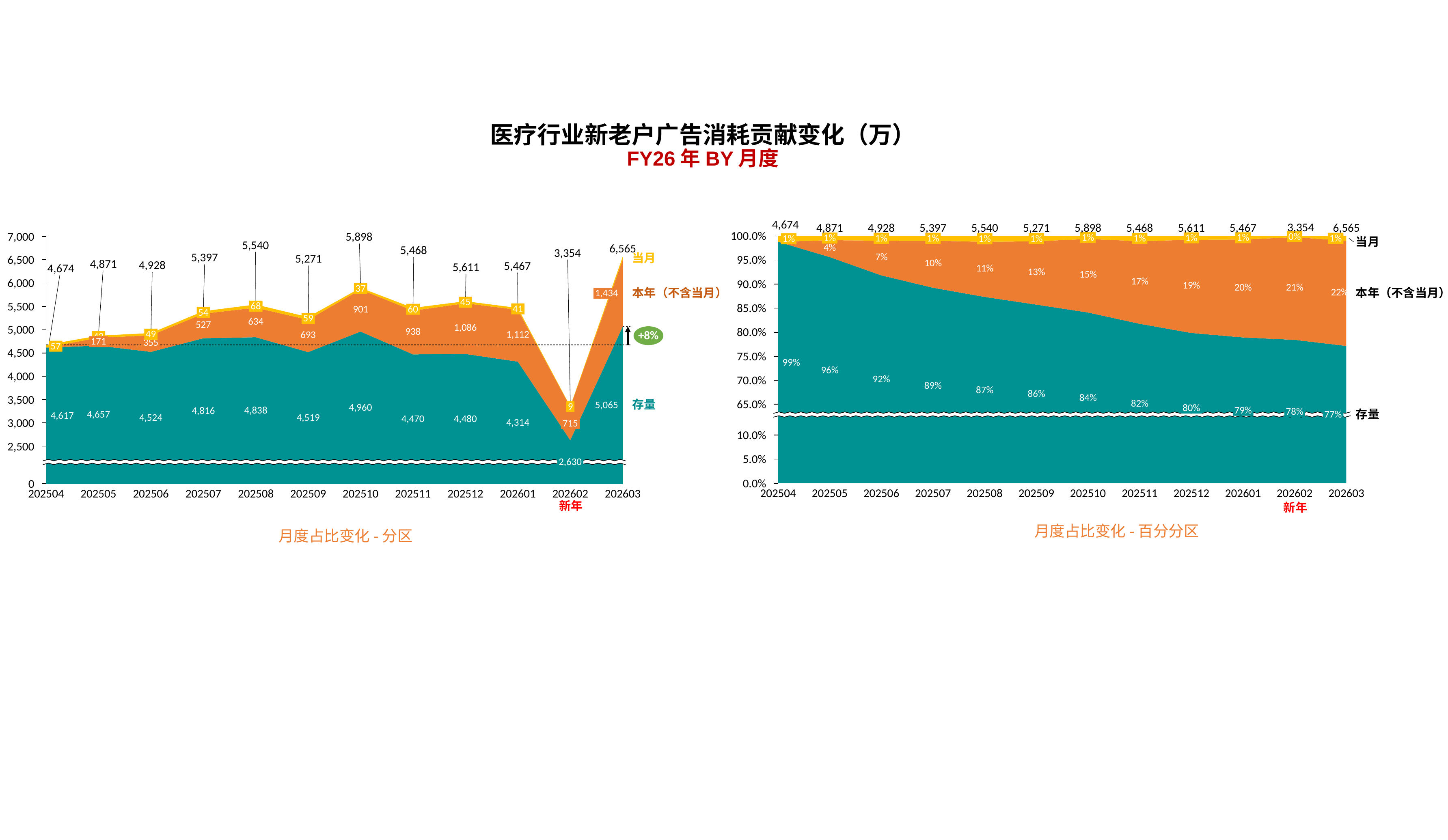

医疗行业新老户广告消耗贡献变化（万）
FY26年BY月度

### Chart

| Category |  |  |  |
|---|---|---|---|
4,674

### Chart

| Category |  |  |  |
|---|---|---|---|
3,354
4,871
4,928
5,397
5,540
5,271
5,898
5,468
5,611
5,467
6,565
100.0%
7,000
5,898
0%
1%
1%
1%
1%
1%
1%
1%
1%
1%
1%
1%
当月
5,540
6,565
5,468
3,354
5,397
当月
5,271
6,500
95.0%
4,871
4,928
5,467
5,611
4,674
6,000
90.0%
37
本年（不含当月）
本年（不含当月）
1,434
45
5,500
68
85.0%
41
60
54
59
5,000
80.0%
+8%
49
43
171
57
4,500
75.0%
99%
96%
4,000
92%
70.0%
89%
87%
86%
84%
3,500
82%
65.0%
存量
5,065
9
4,960
80%
79%
4,838
4,816
78%
存量
77%
4,657
4,617

4,524
4,519
4,480
4,470

3,000
4,314
715
10.0%
2,500
5.0%
2,630

0.0%
0
202504
202505
202506
202507
202508
202509
202510
202511
202512
202601
202602
202603
202504
202505
202506
202507
202508
202509
202510
202511
202512
202601
202602
202603
新年
新年
月度占比变化-百分分区
月度占比变化-分区